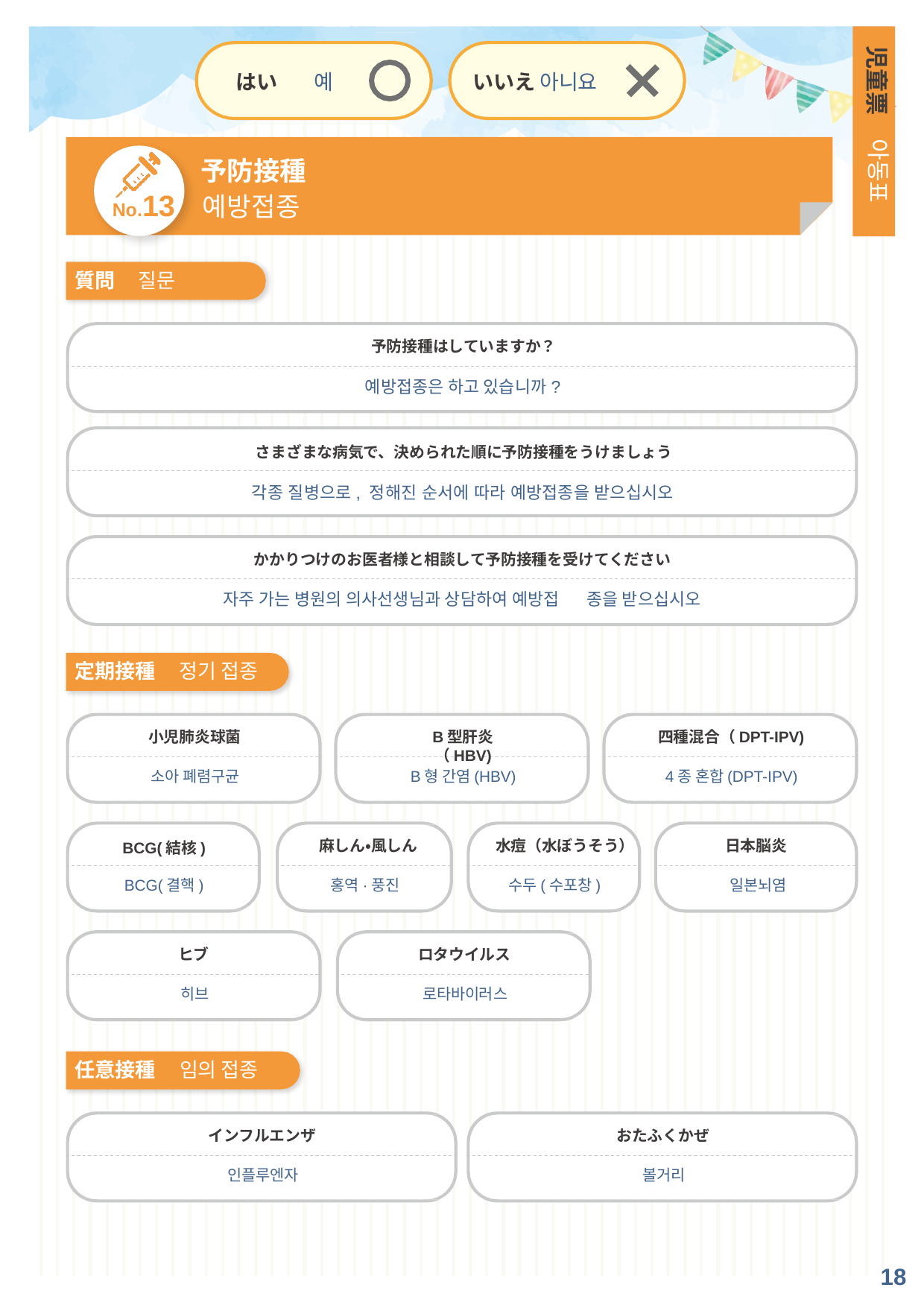

児童票

はい	예
いいえ 아니요

아동표
予防接種
예방접종
No.13
質問	질문

予防接種はしていますか？
예방접종은 하고 있습니까?
さまざまな病気で、決められた順に予防接種をうけましょう
각종 질병으로, 정해진 순서에 따라 예방접종을 받으십시오

かかりつけのお医者様と相談して予防接種を受けてください
자주 가는 병원의 의사선생님과 상담하여 예방접	종을 받으십시오

定期接種
정기 접종

小児肺炎球菌
B型肝炎（HBV)
四種混合（DPT-IPV)
소아 폐렴구균
B형 간염(HBV)
4종 혼합(DPT-IPV)

麻しん・風しん
水痘（水ぼうそう）
日本脳炎
BCG(結核)

BCG(결핵)
홍역·풍진
수두(수포창)
일본뇌염

ヒブ
ロタウイルス
히브
로타바이러스

任意接種
임의 접종

インフルエンザ
おたふくかぜ
인플루엔자
볼거리
18